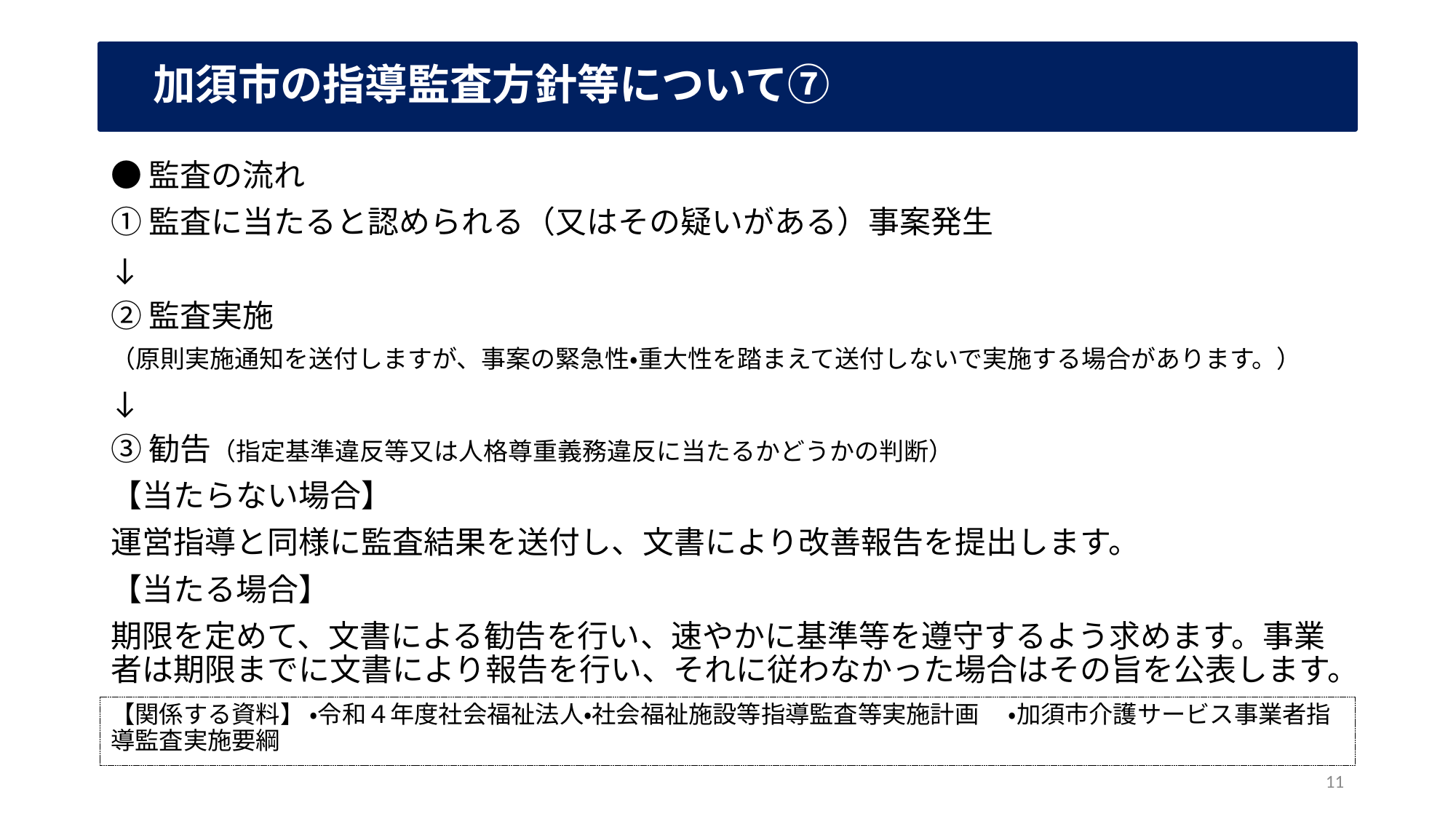

# 加須市の指導監査方針等について⑦
●監査の流れ
①監査に当たると認められる（又はその疑いがある）事案発生
↓
②監査実施
（原則実施通知を送付しますが、事案の緊急性・重大性を踏まえて送付しないで実施する場合があります。）
↓
③勧告（指定基準違反等又は人格尊重義務違反に当たるかどうかの判断）
【当たらない場合】
運営指導と同様に監査結果を送付し、文書により改善報告を提出します。
【当たる場合】
期限を定めて、文書による勧告を行い、速やかに基準等を遵守するよう求めます。事業者は期限までに文書により報告を行い、それに従わなかった場合はその旨を公表します。
【関係する資料】 ・令和４年度社会福祉法人・社会福祉施設等指導監査等実施計画　 ・加須市介護サービス事業者指導監査実施要綱
11